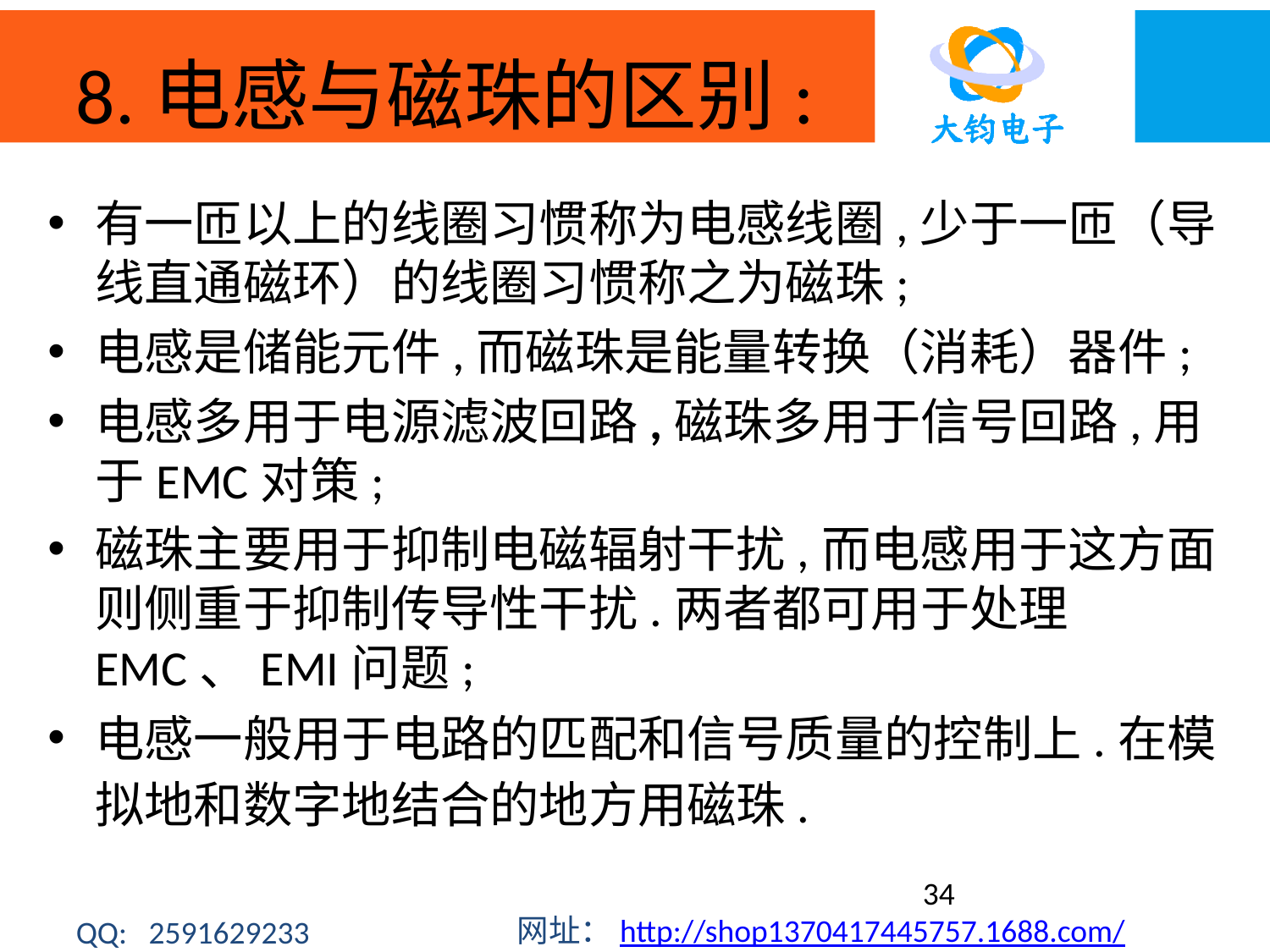

# 8.电感与磁珠的区别:
有一匝以上的线圈习惯称为电感线圈,少于一匝（导线直通磁环）的线圈习惯称之为磁珠;
电感是储能元件,而磁珠是能量转换（消耗）器件;
电感多用于电源滤波回路,磁珠多用于信号回路,用于EMC对策;
磁珠主要用于抑制电磁辐射干扰,而电感用于这方面则侧重于抑制传导性干扰.两者都可用于处理EMC、EMI问题;
电感一般用于电路的匹配和信号质量的控制上.在模拟地和数字地结合的地方用磁珠.
34